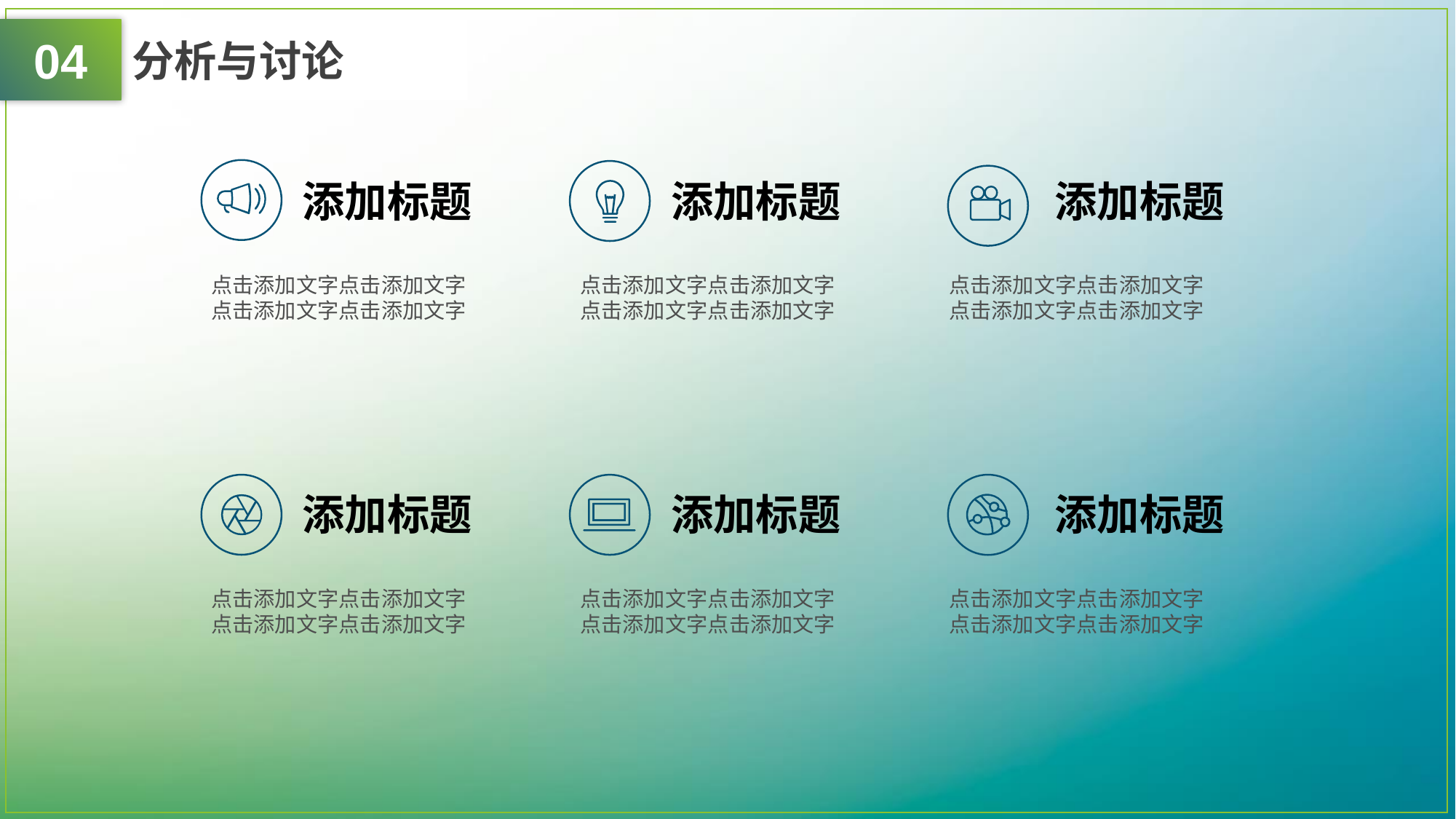

04
分析与讨论

添加标题
添加标题
添加标题
点击添加文字点击添加文字点击添加文字点击添加文字
点击添加文字点击添加文字点击添加文字点击添加文字
点击添加文字点击添加文字点击添加文字点击添加文字

添加标题
添加标题
添加标题
点击添加文字点击添加文字点击添加文字点击添加文字
点击添加文字点击添加文字点击添加文字点击添加文字
点击添加文字点击添加文字点击添加文字点击添加文字